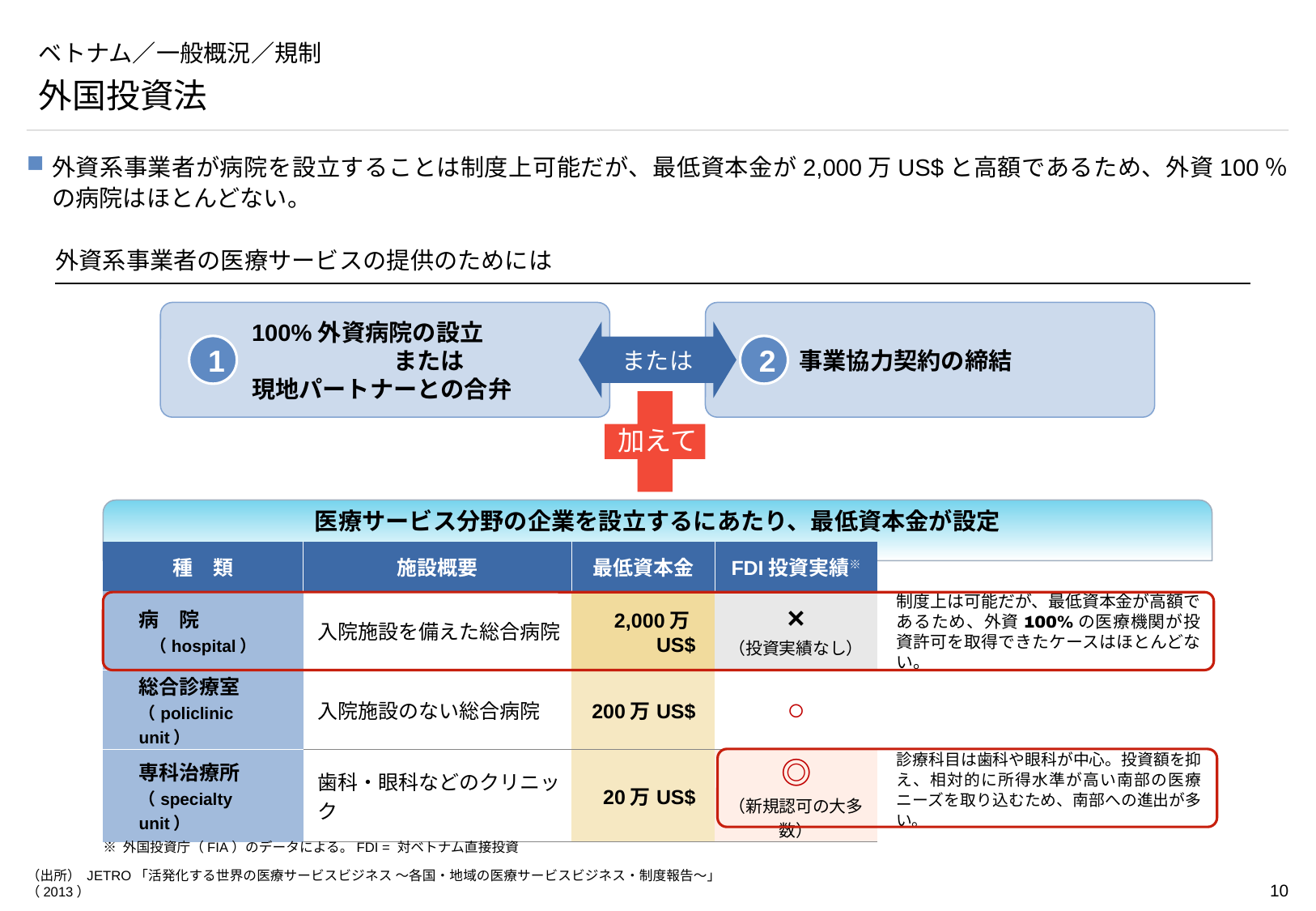

# ベトナム／一般概況／規制
外国投資法
外資系事業者が病院を設立することは制度上可能だが、最低資本金が2,000万US$と高額であるため、外資100％の病院はほとんどない。
外資系事業者の医療サービスの提供のためには
100%外資病院の設立
　　　　　　または
現地パートナーとの合弁
事業協力契約の締結
または
1
2

加えて
医療サービス分野の企業を設立するにあたり、最低資本金が設定
| 種　類 | 施設概要 | 最低資本金 | FDI投資実績※ |
| --- | --- | --- | --- |
| 病　院 （hospital） | 入院施設を備えた総合病院 | 2,000万US$ | × （投資実績なし） |
| 総合診療室 （policlinic unit） | 入院施設のない総合病院 | 200万US$ | ○ |
| 専科治療所 （specialty unit） | 歯科・眼科などのクリニック | 20万US$ | ◎ （新規認可の大多数） |

制度上は可能だが、最低資本金が高額であるため、外資100%の医療機関が投資許可を取得できたケースはほとんどない。

診療科目は歯科や眼科が中心。投資額を抑え、相対的に所得水準が高い南部の医療ニーズを取り込むため、南部への進出が多い。
※ 外国投資庁（FIA）のデータによる。FDI = 対ベトナム直接投資
（出所） JETRO「活発化する世界の医療サービスビジネス ～各国・地域の医療サービスビジネス・制度報告～」（2013）